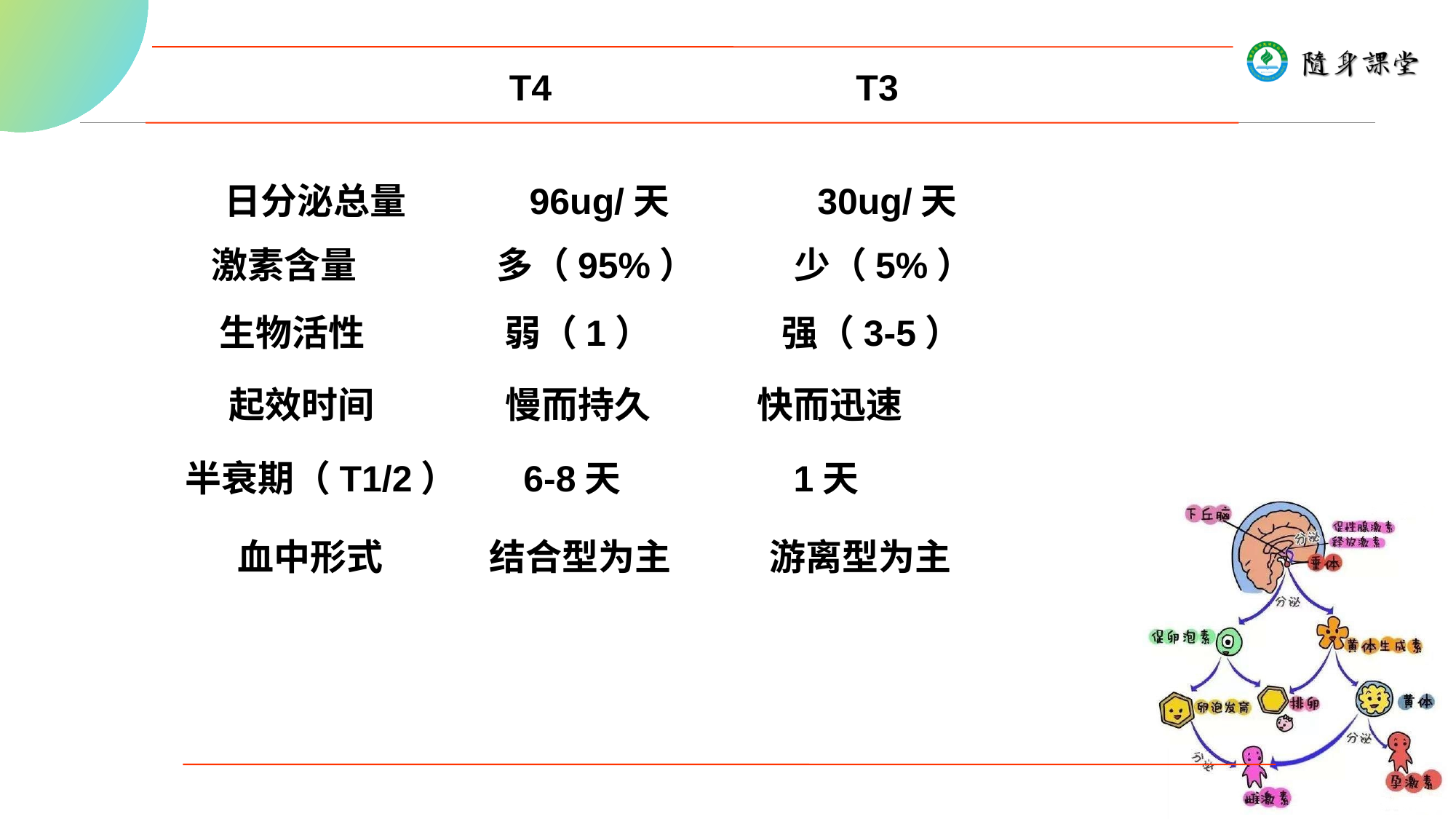

T4                              T3

日分泌总量              96ug/天                 30ug/天
激素含量                 多（95%）            少（5%）
生物活性                 弱（1）                强（3-5）
起效时间                慢而持久             快而迅速
半衰期（T1/2）       6-8天                    1天
血中形式             结合型为主            游离型为主